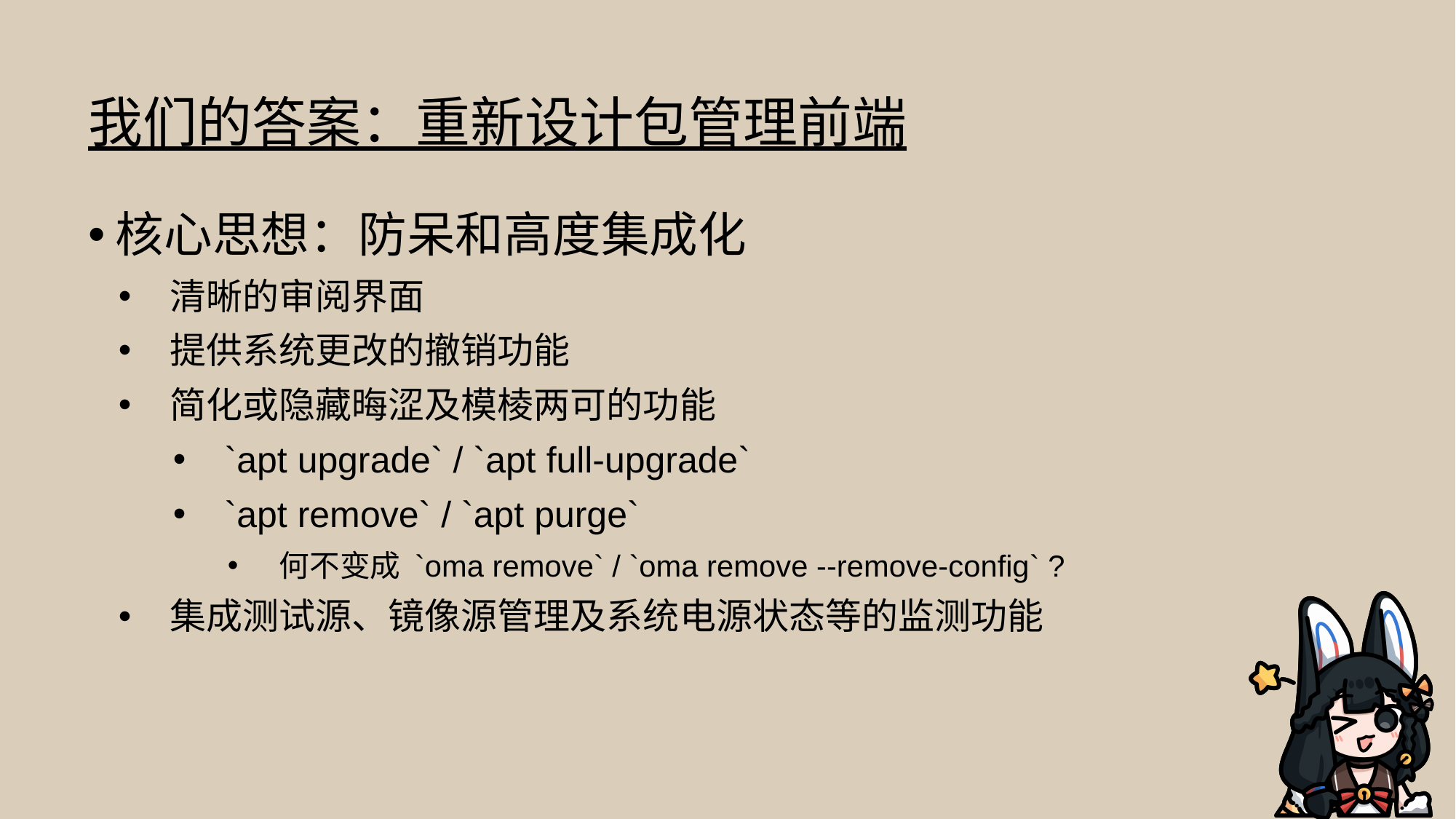

# 我们的答案：重新设计包管理前端
核心思想：防呆和高度集成化
清晰的审阅界面
提供系统更改的撤销功能
简化或隐藏晦涩及模棱两可的功能
`apt upgrade` / `apt full-upgrade`
`apt remove` / `apt purge`
何不变成 `oma remove` / `oma remove --remove-config` ?
集成测试源、镜像源管理及系统电源状态等的监测功能